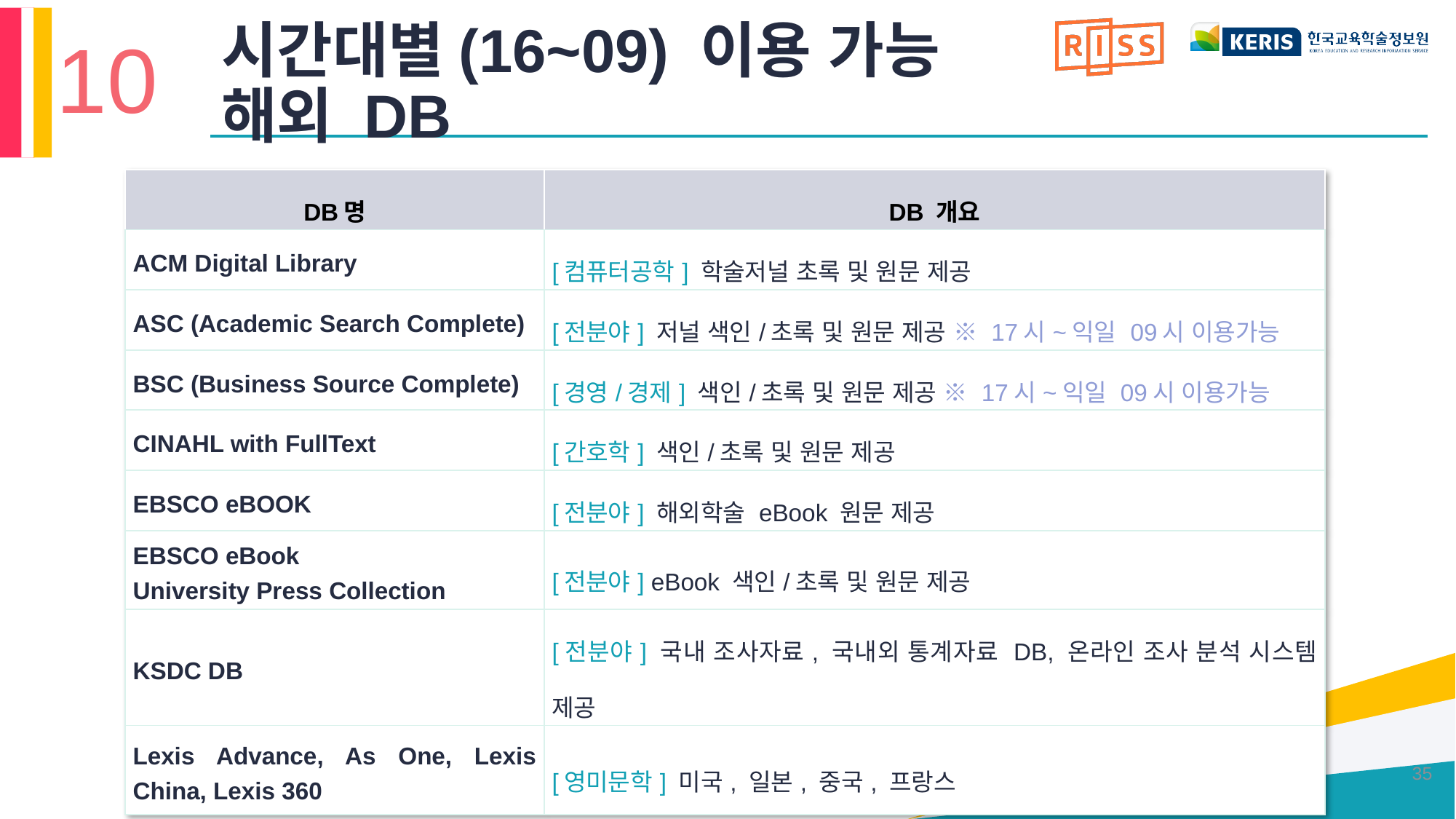

10
# 시간대별(16~09) 이용 가능 해외 DB
| DB명 | DB 개요 |
| --- | --- |
| ACM Digital Library | [컴퓨터공학] 학술저널 초록 및 원문 제공 |
| ASC (Academic Search Complete) | [전분야] 저널 색인/초록 및 원문 제공 ※ 17시~익일 09시 이용가능 |
| BSC (Business Source Complete) | [경영/경제] 색인/초록 및 원문 제공 ※ 17시~익일 09시 이용가능 |
| CINAHL with FullText | [간호학] 색인/초록 및 원문 제공 |
| EBSCO eBOOK | [전분야] 해외학술 eBook 원문 제공 |
| EBSCO eBook University Press Collection | [전분야] eBook 색인/초록 및 원문 제공 |
| KSDC DB | [전분야] 국내 조사자료, 국내외 통계자료 DB, 온라인 조사 분석 시스템 제공 |
| Lexis Advance, As One, Lexis China, Lexis 360 | [영미문학] 미국, 일본, 중국, 프랑스 |

35